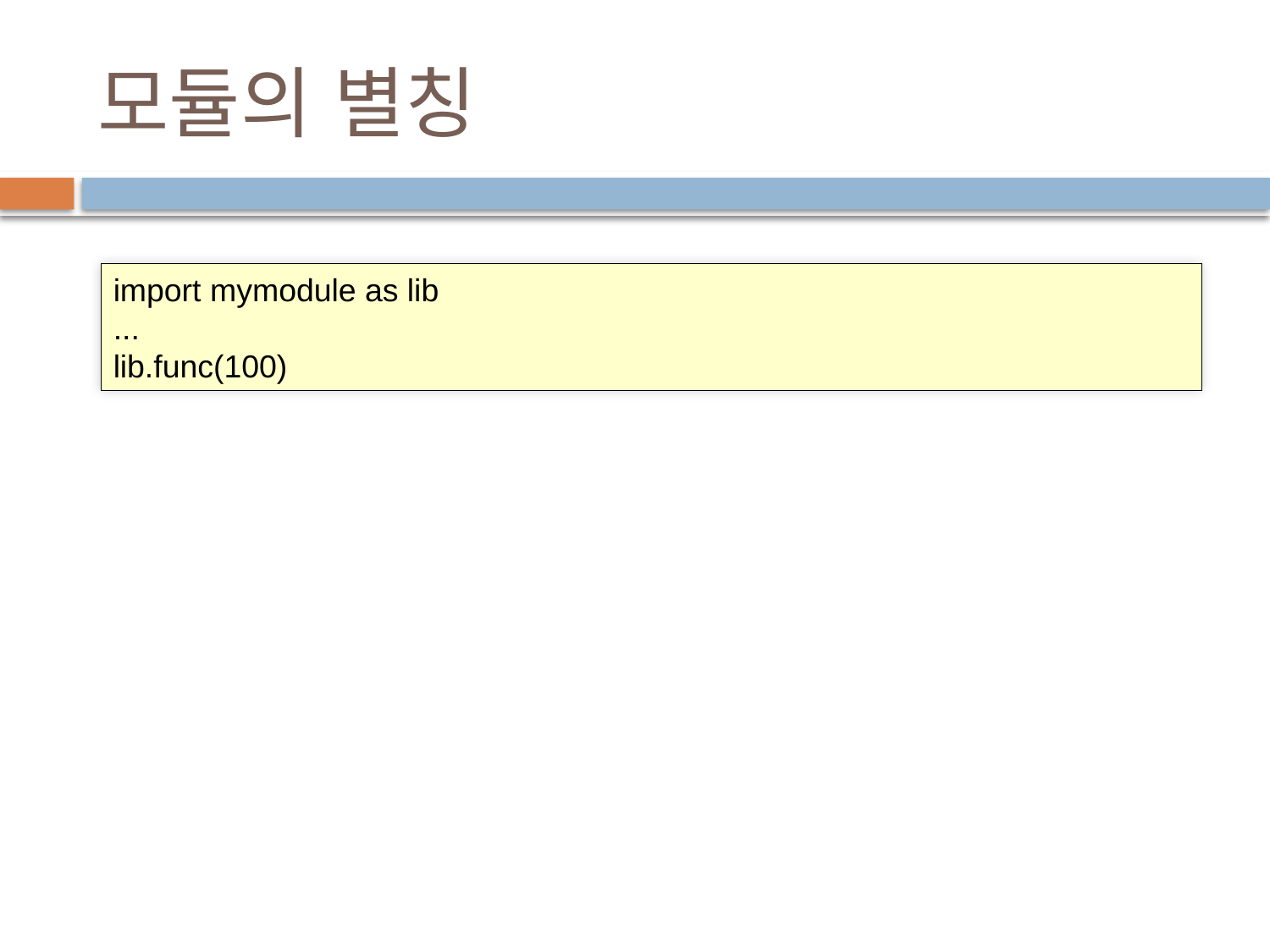

# 모듈의 별칭
import mymodule as lib
...
lib.func(100)